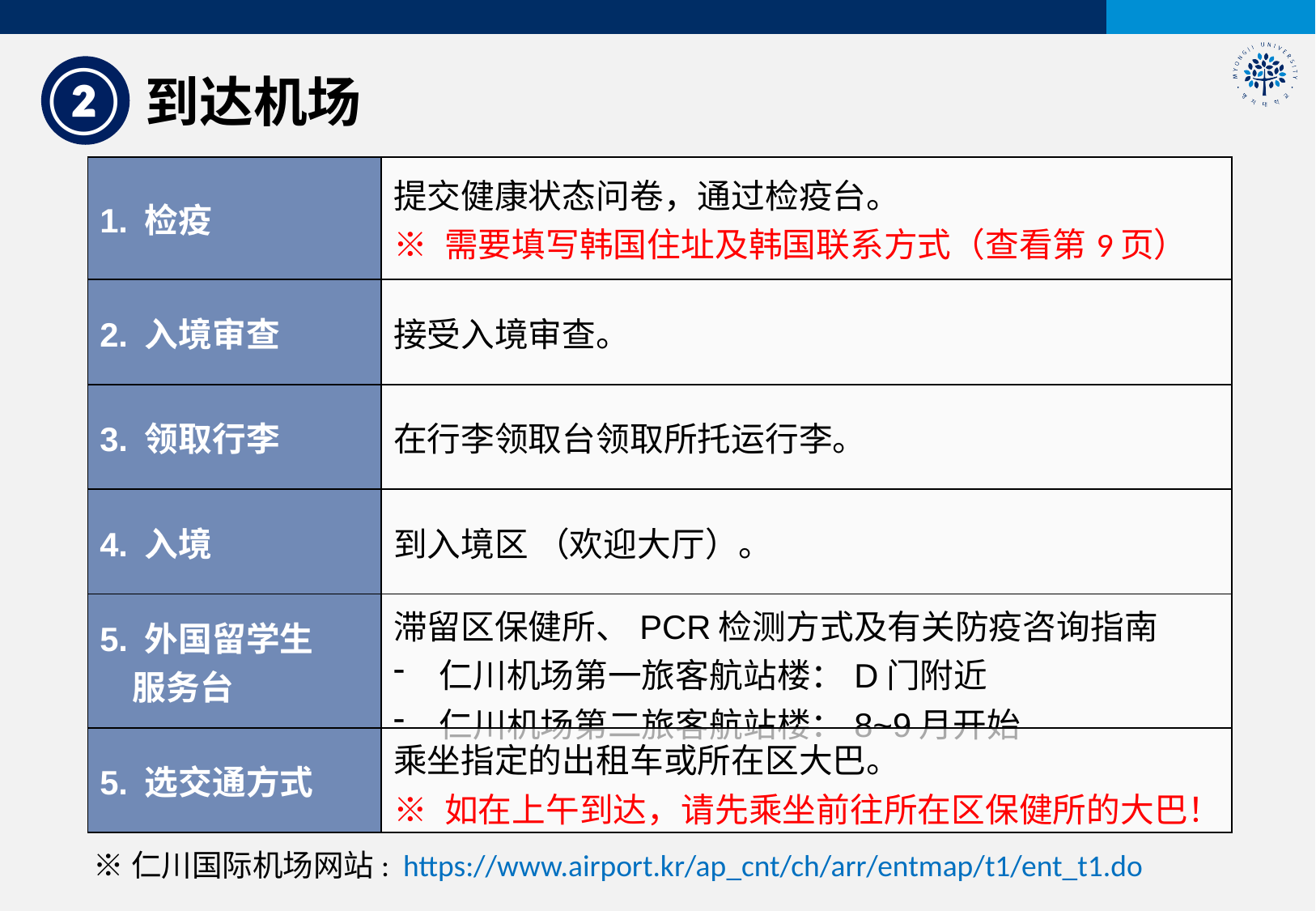

②

到达机场
| 1. 检疫 | 提交健康状态问卷，通过检疫台。 ※ 需要填写韩国住址及韩国联系方式（查看第9页） |
| --- | --- |
| 2. 入境审查 | 接受入境审查。 |
| 3. 领取行李 | 在行李领取台领取所托运行李。 |
| 4. 入境 | 到入境区 （欢迎大厅）。 |
| 5. 外国留学生 服务台 | 滞留区保健所、PCR检测方式及有关防疫咨询指南 仁川机场第一旅客航站楼：D门附近 仁川机场第二旅客航站楼：8~9月开始 |
| 5. 选交通方式 | 乘坐指定的出租车或所在区大巴。 ※ 如在上午到达，请先乘坐前往所在区保健所的大巴！ |
※仁川国际机场网站:  https://www.airport.kr/ap_cnt/ch/arr/entmap/t1/ent_t1.do